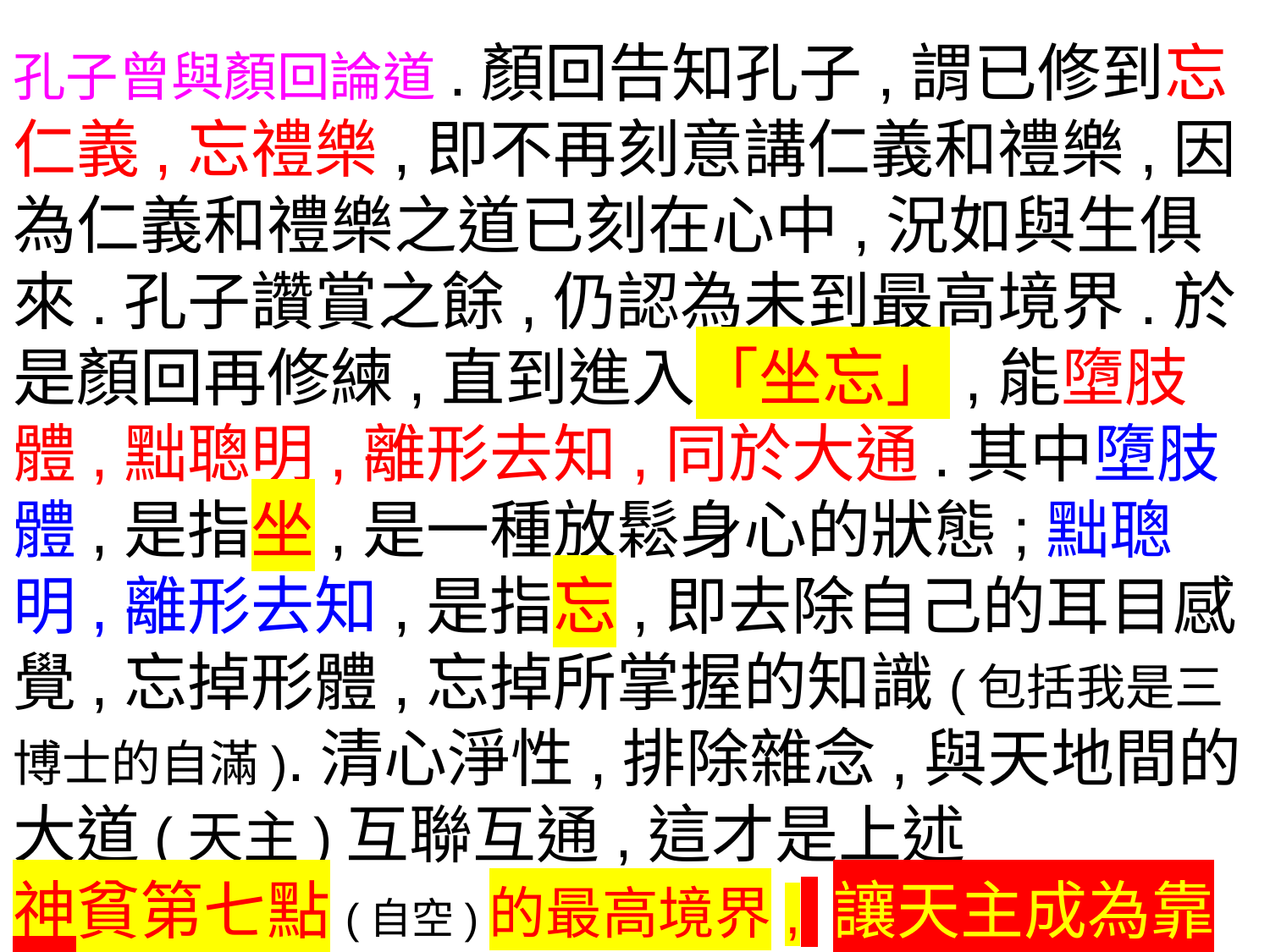

孔子曾與顏回論道.顏回告知孔子,謂已修到忘仁義,忘禮樂,即不再刻意講仁義和禮樂,因為仁義和禮樂之道已刻在心中,況如與生俱來.孔子讚賞之餘,仍認為未到最高境界.於是顏回再修練,直到進入「坐忘」,能墮肢體,黜聰明,離形去知,同於大通.其中墮肢體,是指坐,是一種放鬆身心的狀態;黜聰明,離形去知,是指忘,即去除自己的耳目感覺,忘掉形體,忘掉所掌握的知識(包括我是三博士的自滿).清心淨性,排除雜念,與天地間的大道(天主)互聯互通,這才是上述
神貧第七點(自空)的最高境界, 讓天主成為靠山.